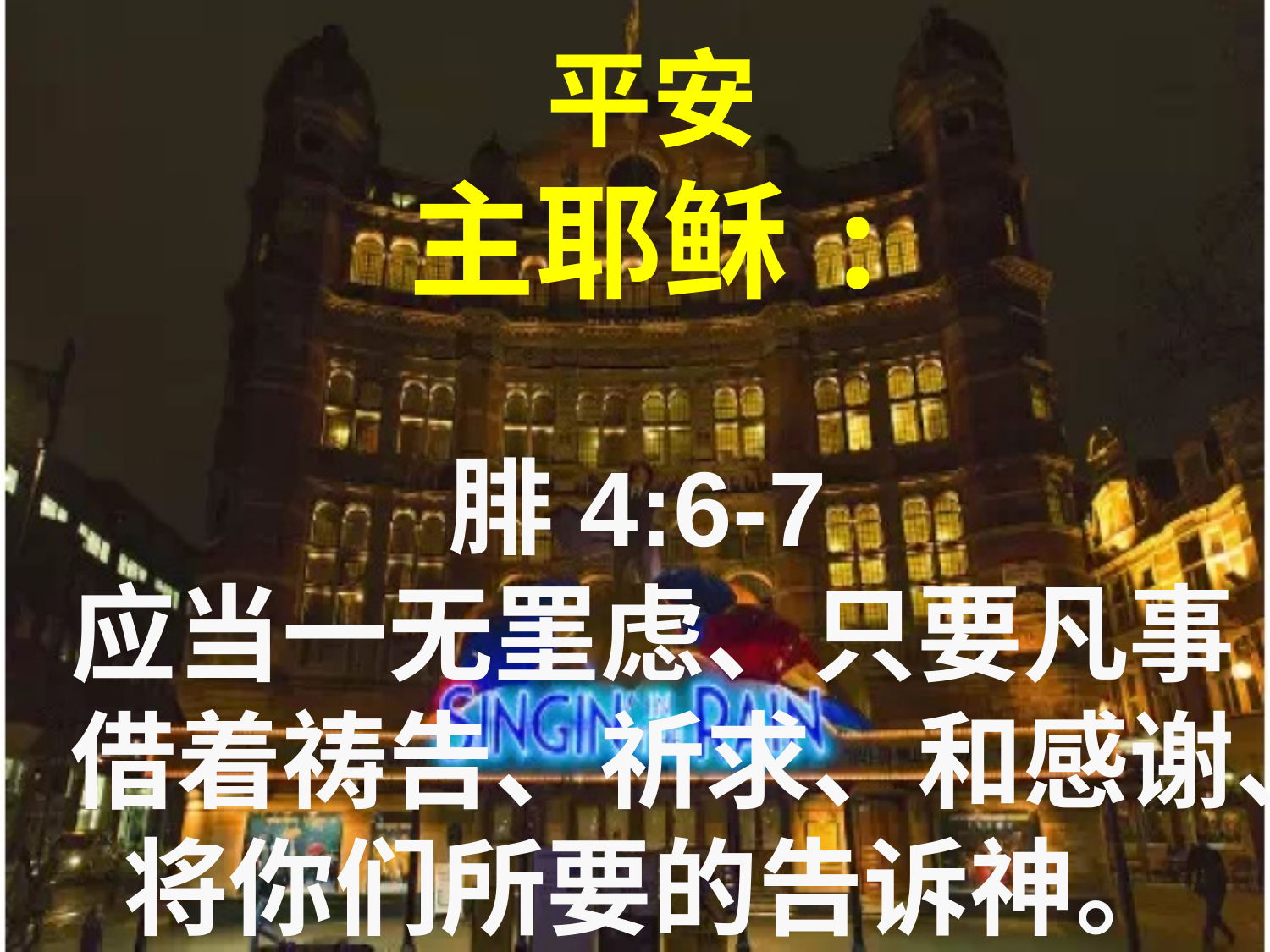

平安

主耶稣:

腓4:6-7
应当一无罣虑、只要凡事借着祷告、祈求、和感谢、将你们所要的告诉神。